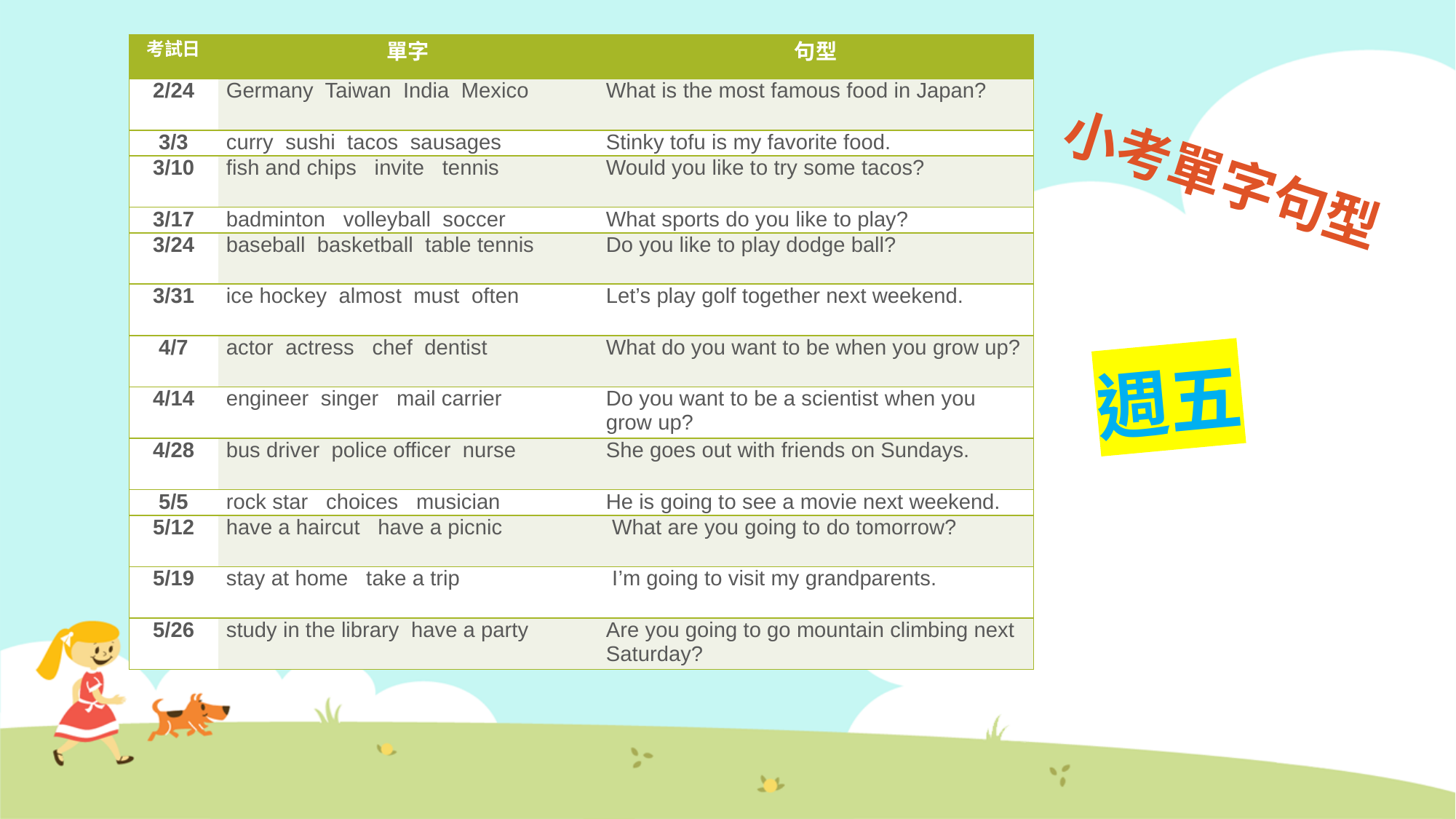

2023 六下單字句型表

| 考試日 | 單字 | 句型 |
| --- | --- | --- |
| 2/24 | Germany Taiwan India Mexico | What is the most famous food in Japan? |
| 3/3 | curry sushi tacos sausages | Stinky tofu is my favorite food. |
| 3/10 | fish and chips invite tennis | Would you like to try some tacos? |
| 3/17 | badminton volleyball soccer | What sports do you like to play? |
| 3/24 | baseball basketball table tennis | Do you like to play dodge ball? |
| 3/31 | ice hockey almost must often | Let’s play golf together next weekend. |
| 4/7 | actor actress chef dentist | What do you want to be when you grow up? |
| 4/14 | engineer singer mail carrier | Do you want to be a scientist when you grow up? |
| 4/28 | bus driver police officer nurse | She goes out with friends on Sundays. |
| 5/5 | rock star choices musician | He is going to see a movie next weekend. |
| 5/12 | have a haircut have a picnic | What are you going to do tomorrow? |
| 5/19 | stay at home take a trip | I’m going to visit my grandparents. |
| 5/26 | study in the library have a party | Are you going to go mountain climbing next Saturday? |

# 小考單字句型
週五